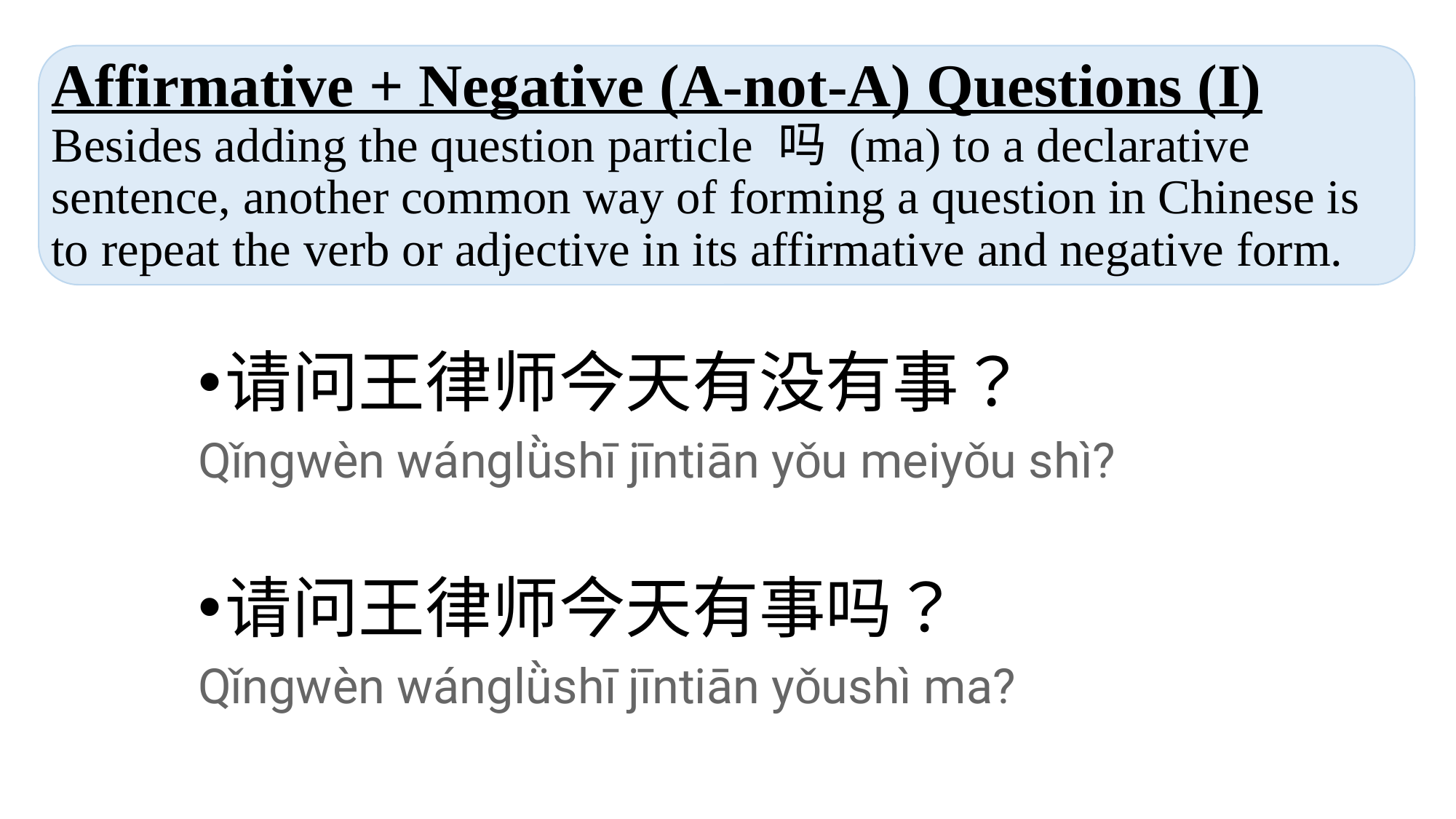

# Affirmative + Negative (A-not-A) Questions (I) Besides adding the question particle 吗 (ma) to a declarative sentence, another common way of forming a question in Chinese is to repeat the verb or adjective in its affirmative and negative form.

请问王律师今天有没有事？
Qǐngwèn wánglǜshī jīntiān yǒu meiyǒu shì?
请问王律师今天有事吗？
Qǐngwèn wánglǜshī jīntiān yǒushì ma?